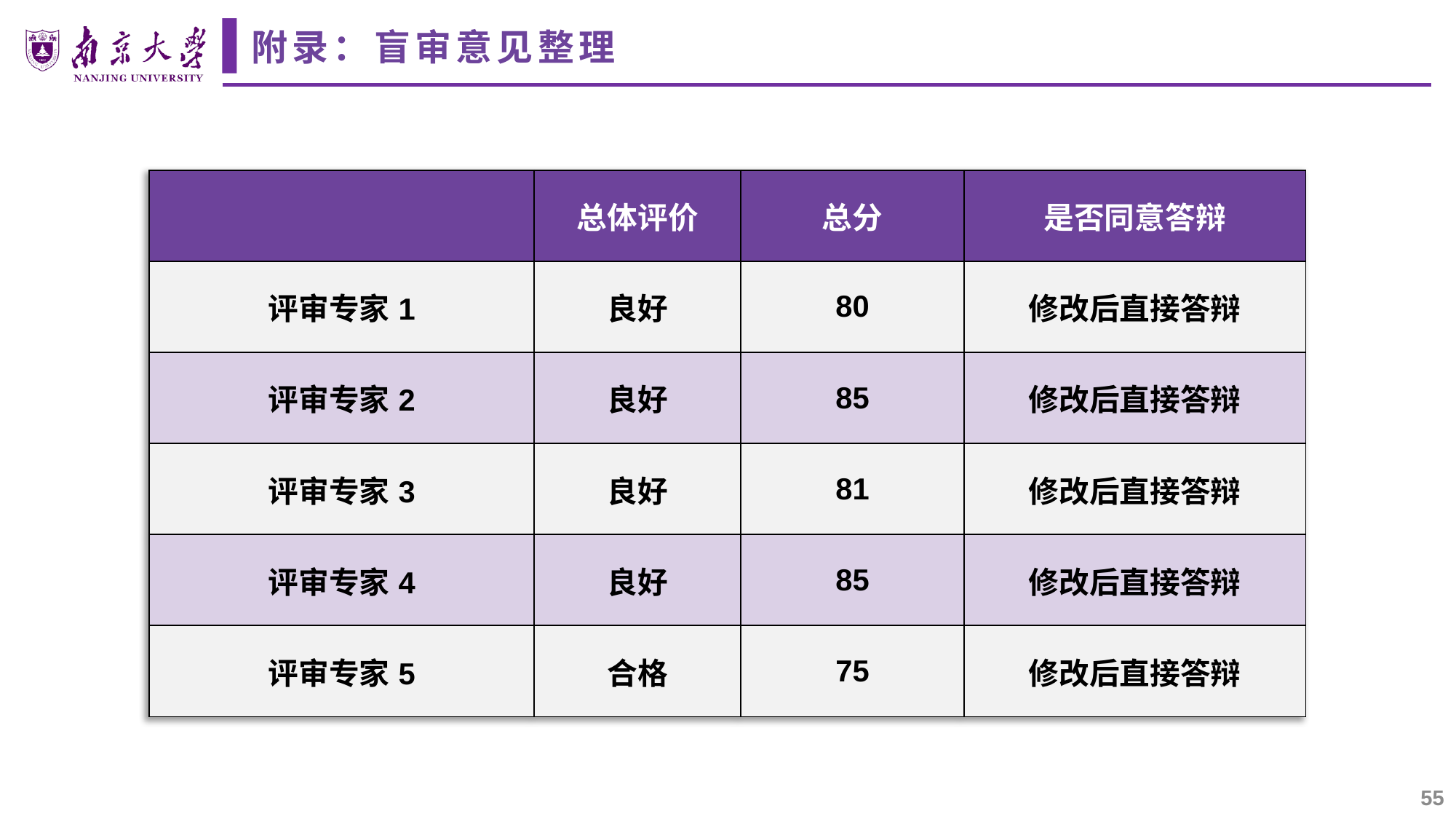

附录：盲审意见整理
|  | 总体评价 | 总分 | 是否同意答辩 |
| --- | --- | --- | --- |
| 评审专家1 | 良好 | 80 | 修改后直接答辩 |
| 评审专家2 | 良好 | 85 | 修改后直接答辩 |
| 评审专家3 | 良好 | 81 | 修改后直接答辩 |
| 评审专家4 | 良好 | 85 | 修改后直接答辩 |
| 评审专家5 | 合格 | 75 | 修改后直接答辩 |
55